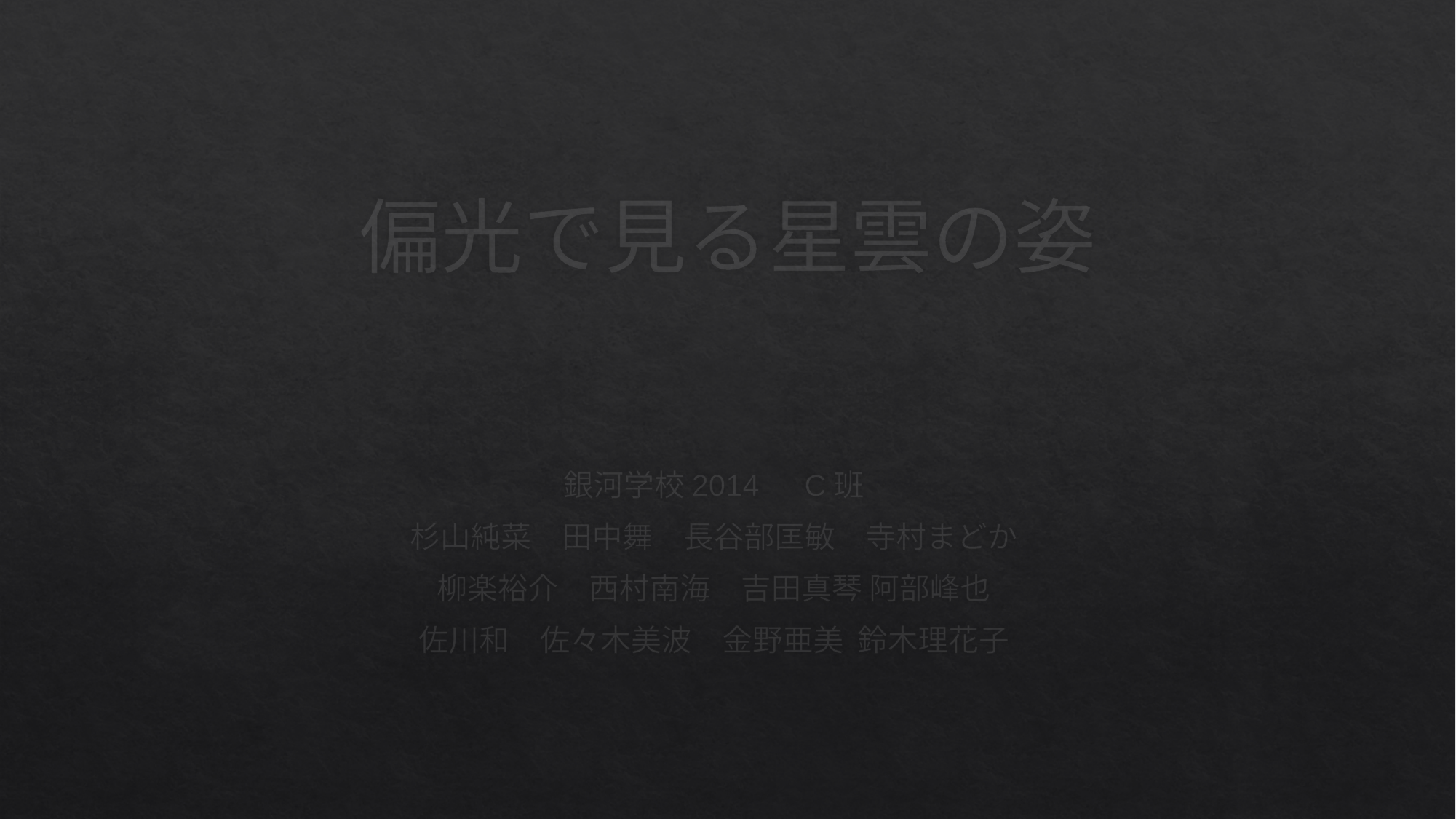

# 偏光で見る星雲の姿
銀河学校2014　C班
杉山純菜　田中舞　長谷部匡敏　寺村まどか
柳楽裕介　西村南海　吉田真琴 阿部峰也
佐川和　佐々木美波　金野亜美  鈴木理花子